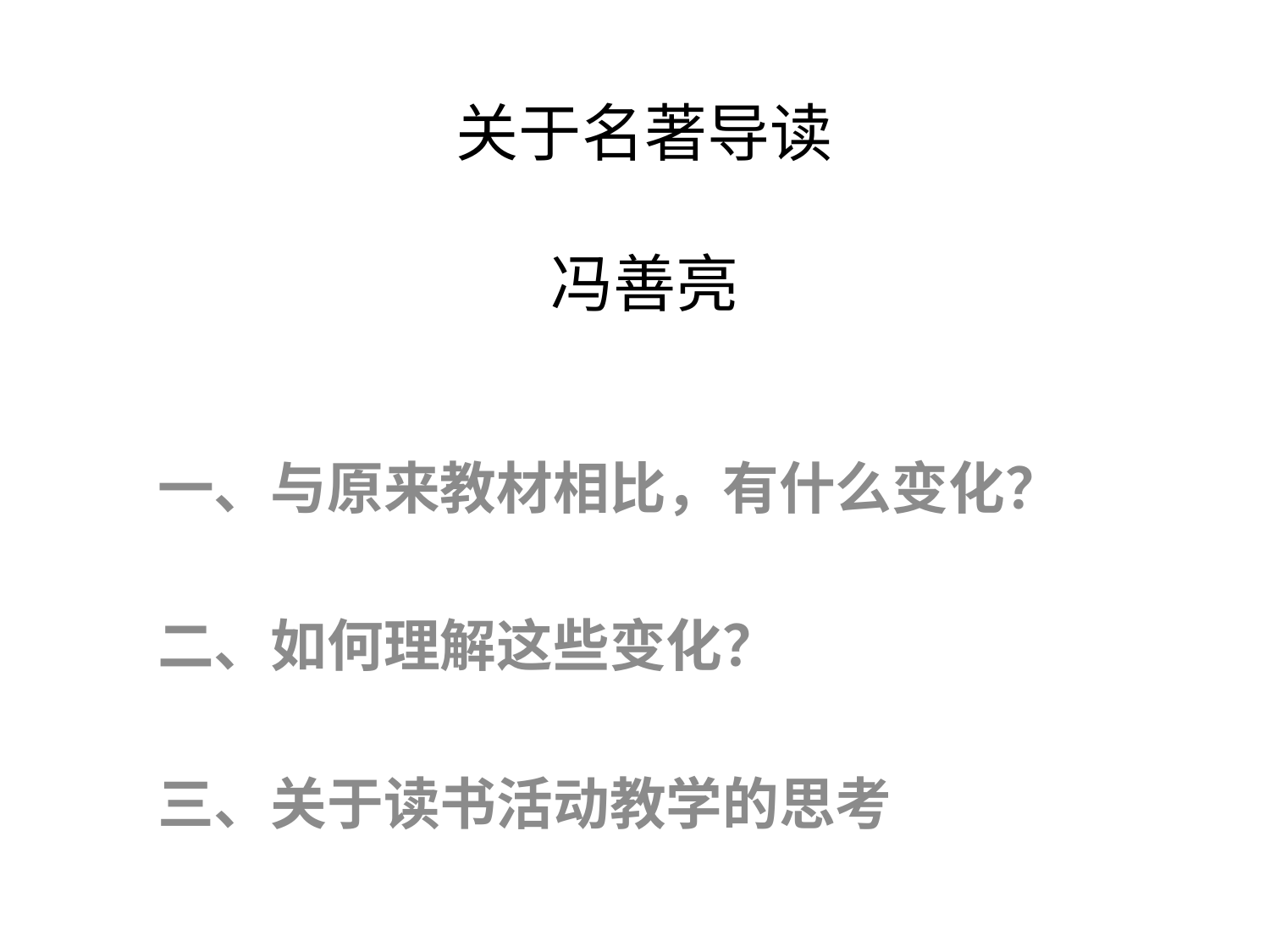

# 关于名著导读 冯善亮
一、与原来教材相比，有什么变化？

二、如何理解这些变化？

三、关于读书活动教学的思考